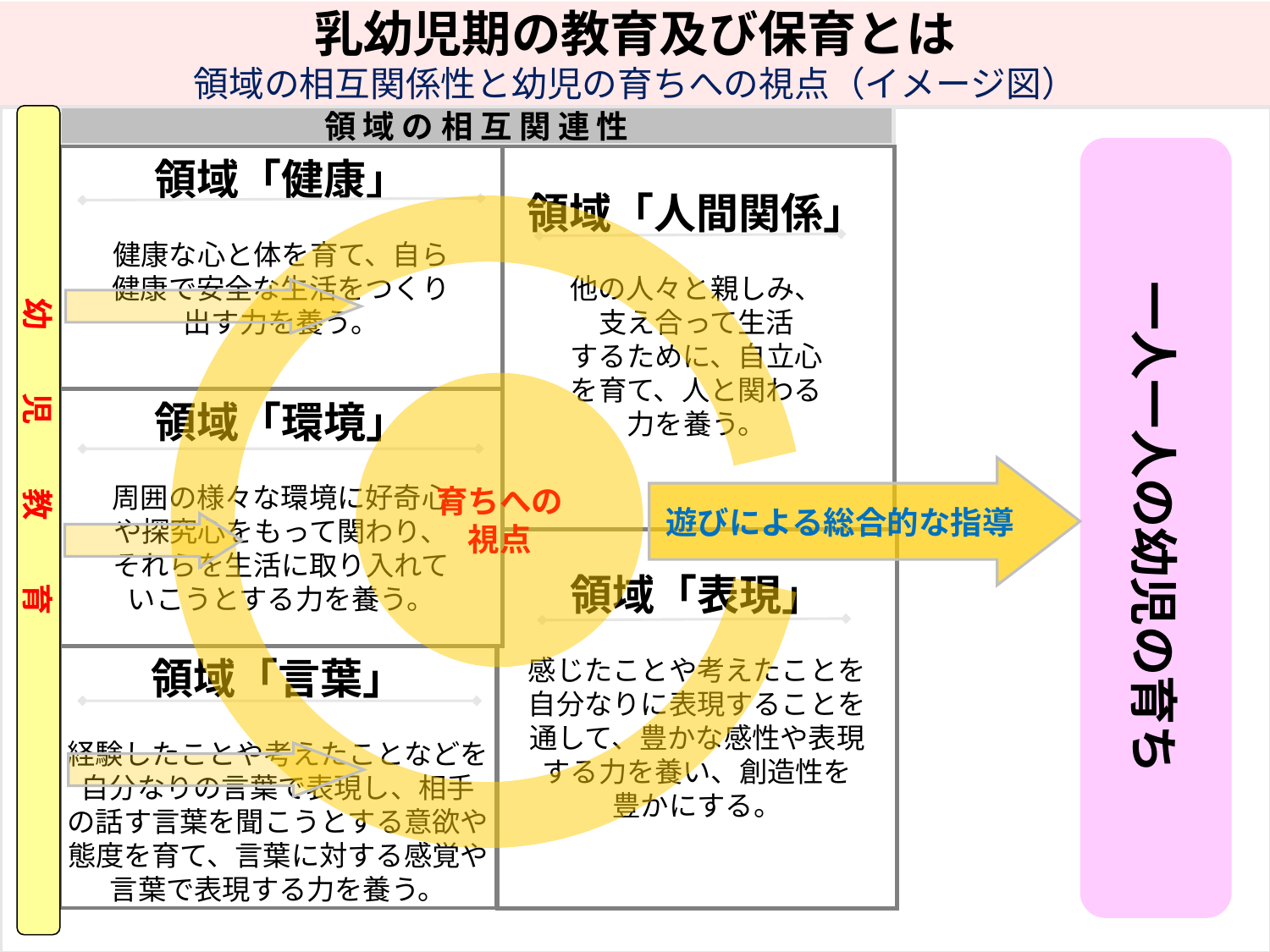

乳幼児期の教育及び保育とは
領域の相互関係性と幼児の育ちへの視点（イメージ図）
幼　　児　　教　　育
領 域 の 相 互 関 連 性

一人一人の幼児の育ち

領域「人間関係」

他の人々と親しみ、
支え合って生活
するために、自立心
を育て、人と関わる
力を養う。
領域「健康」

健康な心と体を育て、自ら
健康で安全な生活をつくり
出す力を養う。

育ちへの
視点
領域「環境」

周囲の様々な環境に好奇心
や探究心をもって関わり、
それらを生活に取り入れて
いこうとする力を養う。

遊びによる総合的な指導

領域「表現」

感じたことや考えたことを
自分なりに表現することを
通して、豊かな感性や表現
する力を養い、創造性を
豊かにする。

領域「言葉」

経験したことや考えたことなどを
自分なりの言葉で表現し、相手
の話す言葉を聞こうとする意欲や
態度を育て、言葉に対する感覚や
言葉で表現する力を養う。

3